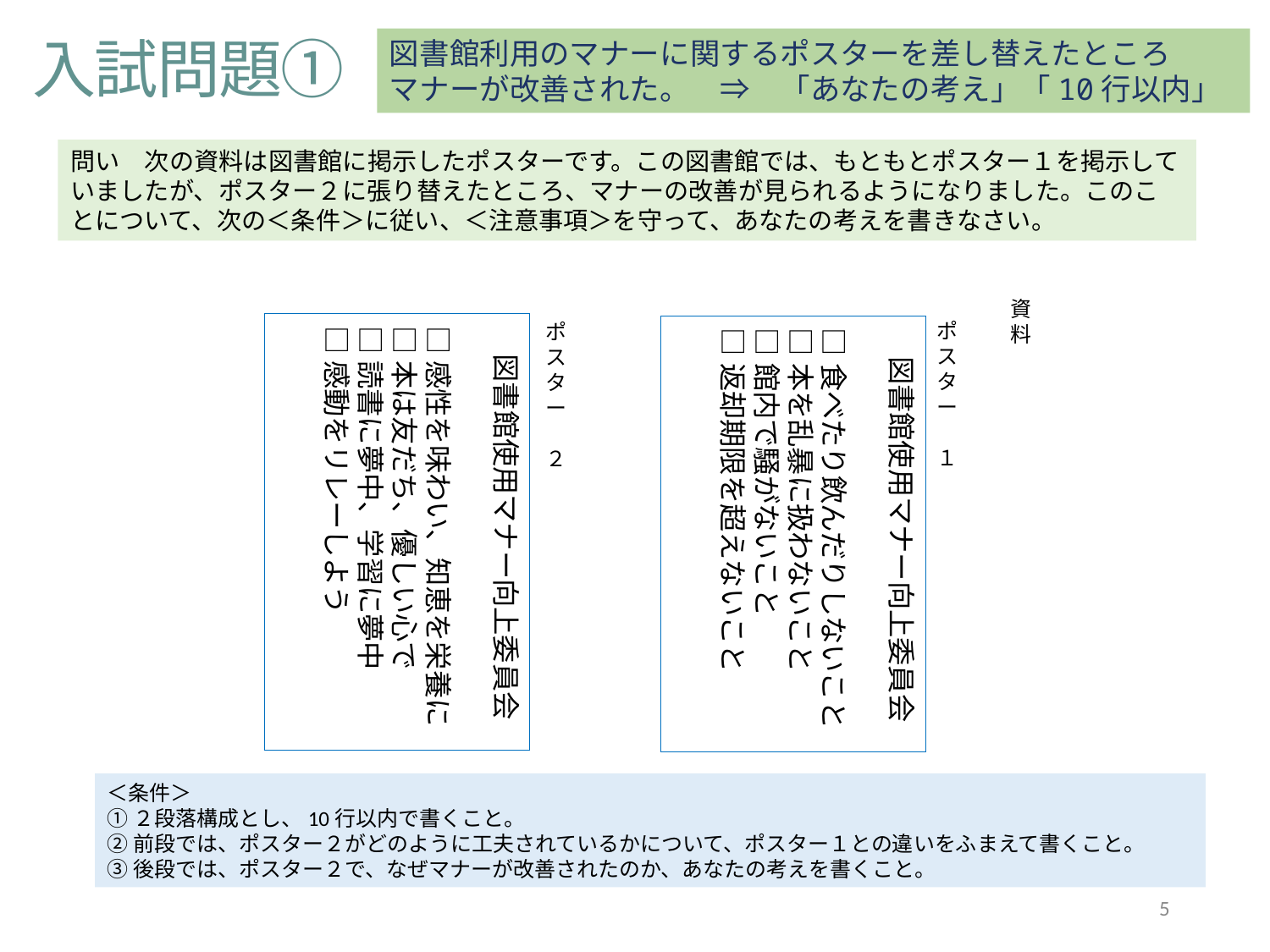

入試問題①
図書館利用のマナーに関するポスターを差し替えたところ
マナーが改善された。　⇒　「あなたの考え」「10行以内」
問い　次の資料は図書館に掲示したポスターです。この図書館では、もともとポスター１を掲示していましたが、ポスター２に張り替えたところ、マナーの改善が見られるようになりました。このことについて、次の＜条件＞に従い、＜注意事項＞を守って、あなたの考えを書きなさい。
資料
ポスター　１
ポスター　２
　図書館使用マナー向上委員会

□感性を味わい、知恵を栄養に
□本は友だち、優しい心で
□読書に夢中、学習に夢中
□感動をリレーしよう

　図書館使用マナー向上委員会

□食べたり飲んだりしないこと
□本を乱暴に扱わないこと
□館内で騒がないこと
□返却期限を超えないこと

＜条件＞
①２段落構成とし、10行以内で書くこと。
②前段では、ポスター２がどのように工夫されているかについて、ポスター１との違いをふまえて書くこと。
③後段では、ポスター２で、なぜマナーが改善されたのか、あなたの考えを書くこと。
5